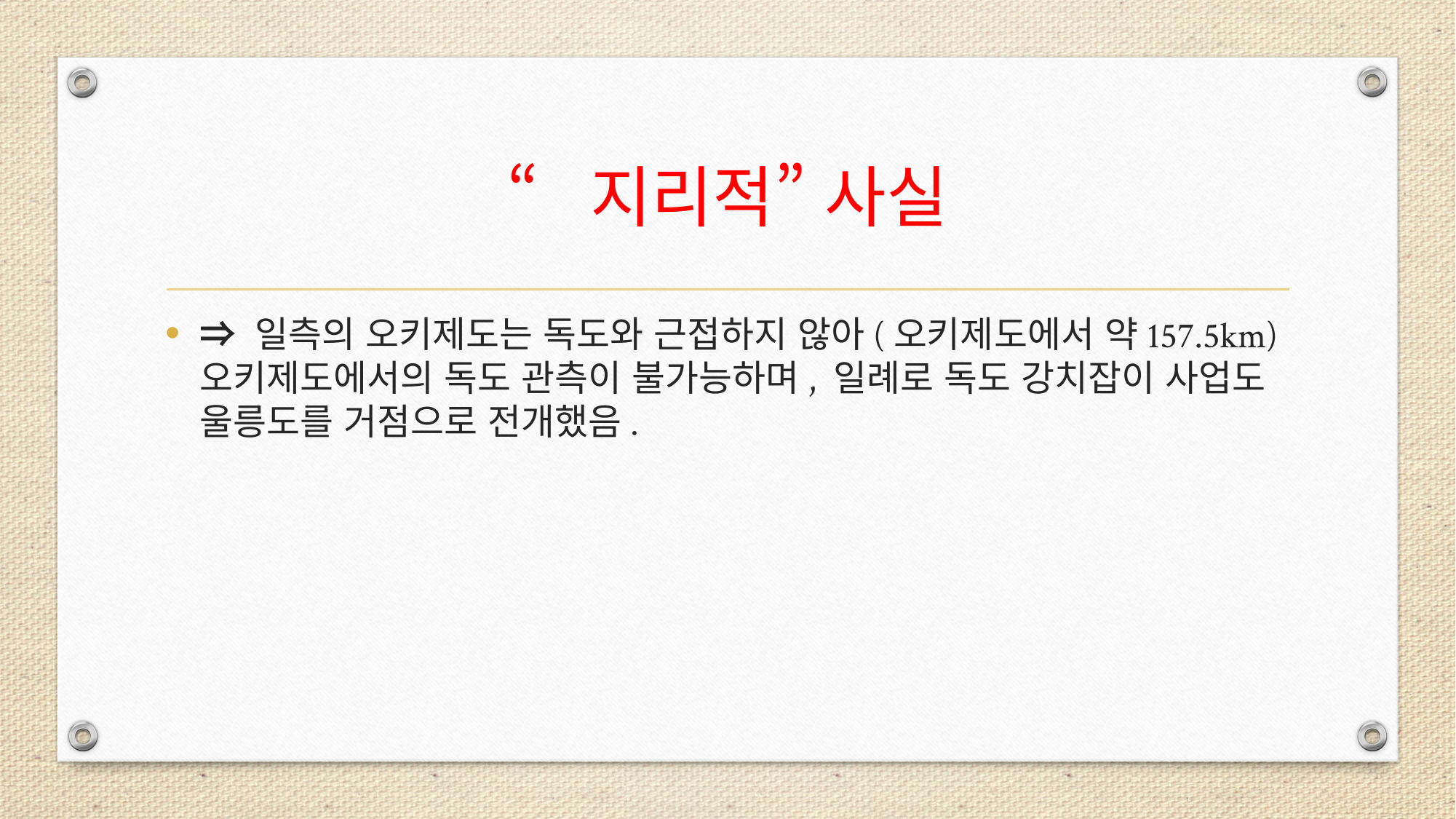

# “지리적” 사실
⇒ 일측의 오키제도는 독도와 근접하지 않아(오키제도에서 약157.5km) 오키제도에서의 독도 관측이 불가능하며, 일례로 독도 강치잡이 사업도 울릉도를 거점으로 전개했음.